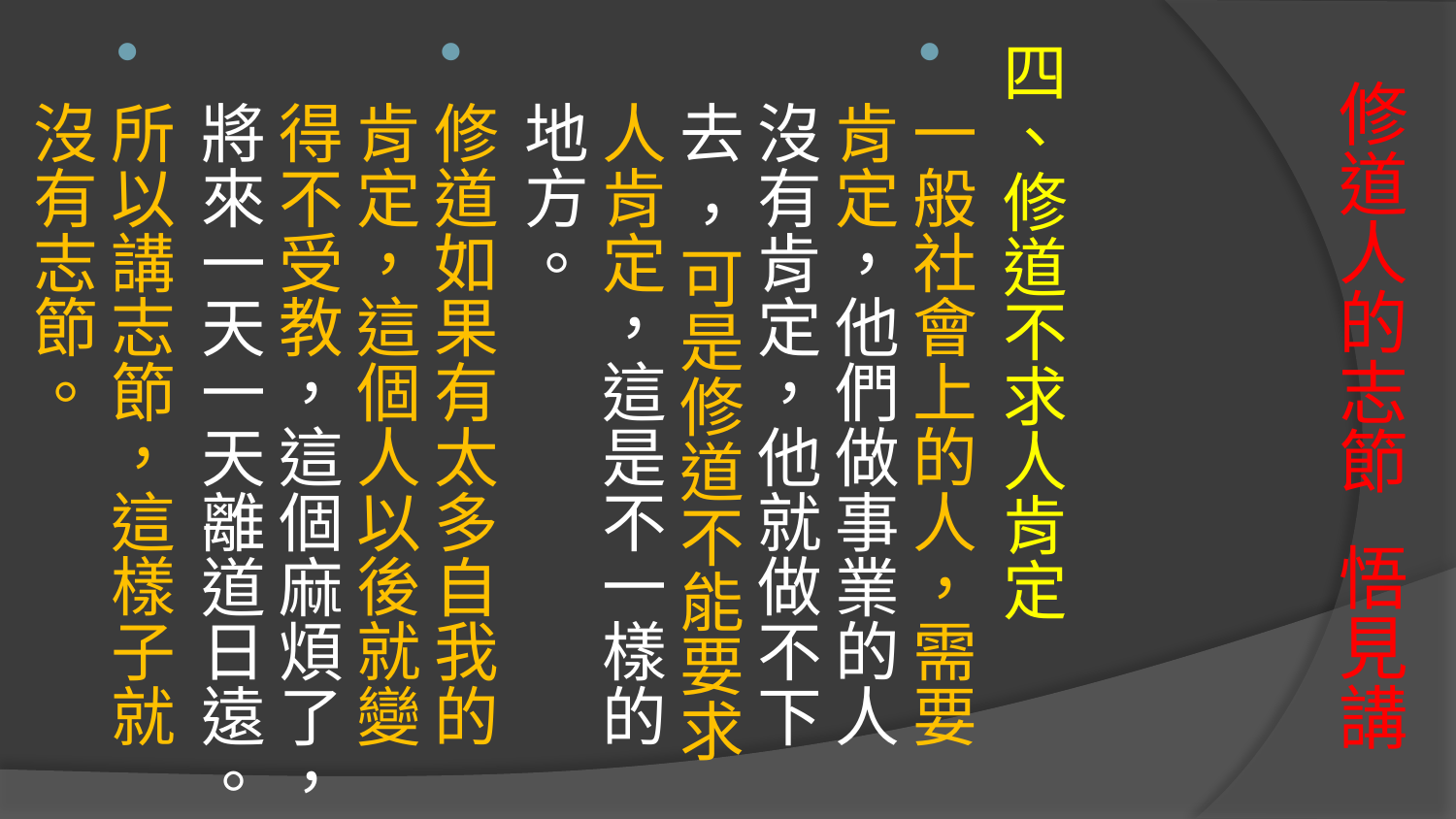

四、修道不求人肯定
一般社會上的人，需要肯定，他們做事業的人沒有肯定，他就做不下去 ，可是修道不能要求人肯定，這是不一樣的地方。
修道如果有太多自我的肯定，這個人以後就變得不受教，這個麻煩了，將來一天一天離道日遠。
所以講志節，這樣子就沒有志節。
# 修道人的志節   悟見講